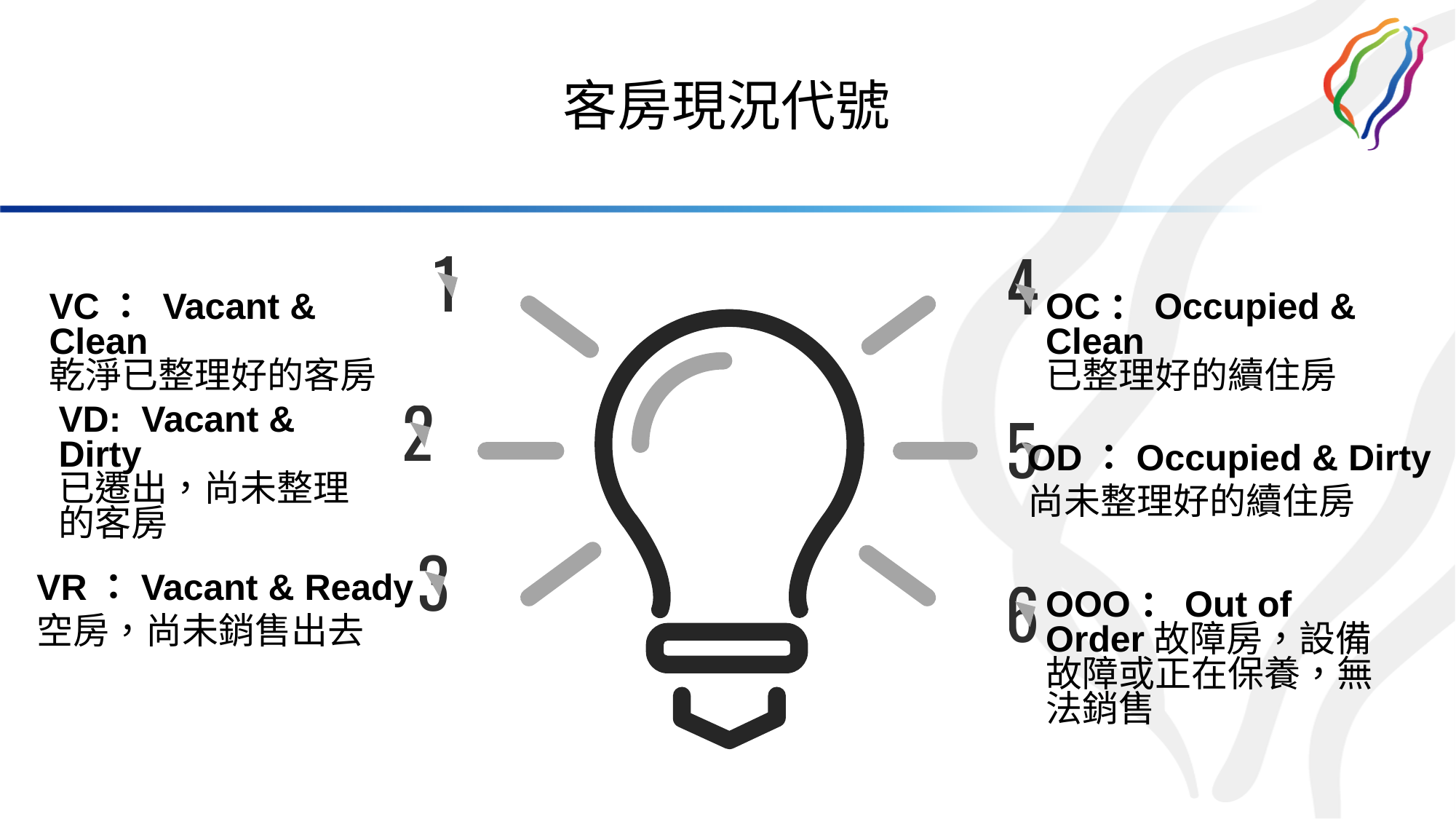

客房現況代號
1

4

5

6

VC： Vacant & Clean
乾淨已整理好的客房
OC：Occupied & Clean
已整理好的續住房

2

VD:  Vacant & Dirty
已遷出，尚未整理的客房
OD：Occupied & Dirty
尚未整理好的續住房

3

VR：Vacant & Ready
空房，尚未銷售出去
OOO：Out of Order故障房，設備故障或正在保養，無法銷售